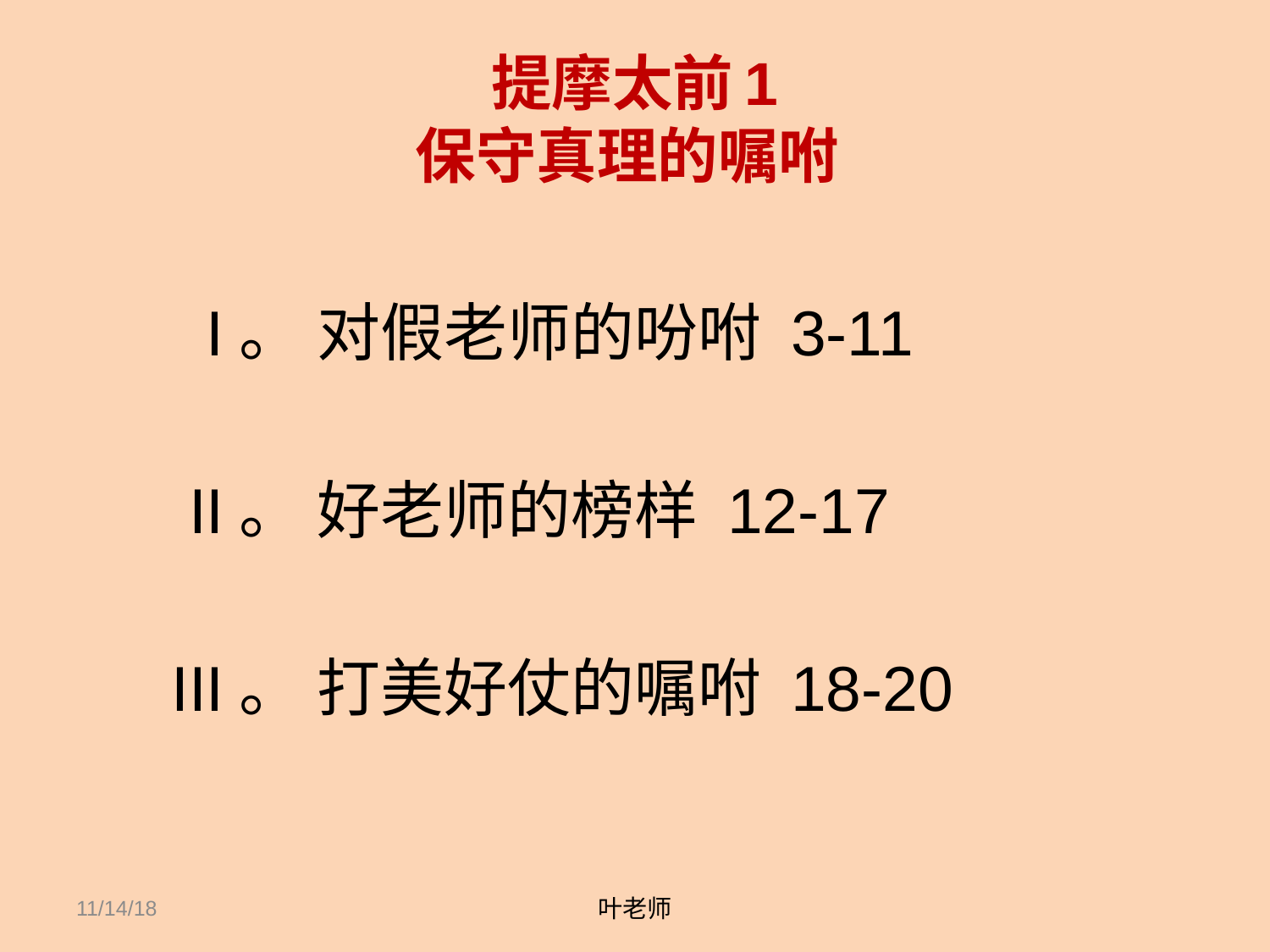

# 提摩太前1 保守真理的嘱咐
  I。 对假老师的吩咐 3-11

 II。 好老师的榜样 12-17

III。 打美好仗的嘱咐 18-20
11/14/18
叶老师